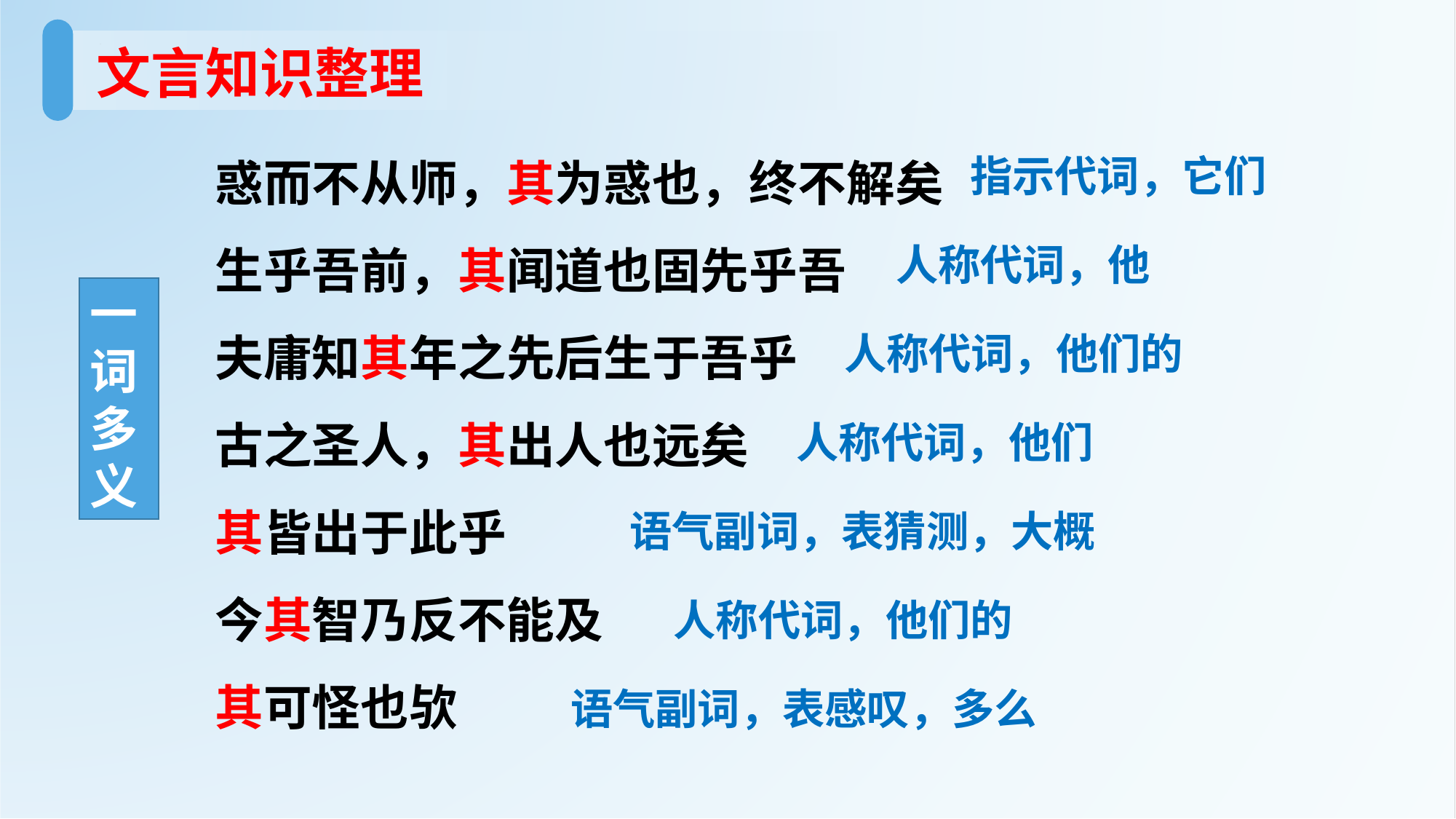

文言知识整理
惑而不从师，其为惑也，终不解矣
生乎吾前，其闻道也固先乎吾
夫庸知其年之先后生于吾乎
古之圣人，其出人也远矣
其皆出于此乎
今其智乃反不能及
其可怪也欤
指示代词，它们
人称代词，他
一 词 多 义
人称代词，他们的
人称代词，他们
语气副词，表猜测，大概
人称代词，他们的
语气副词，表感叹，多么